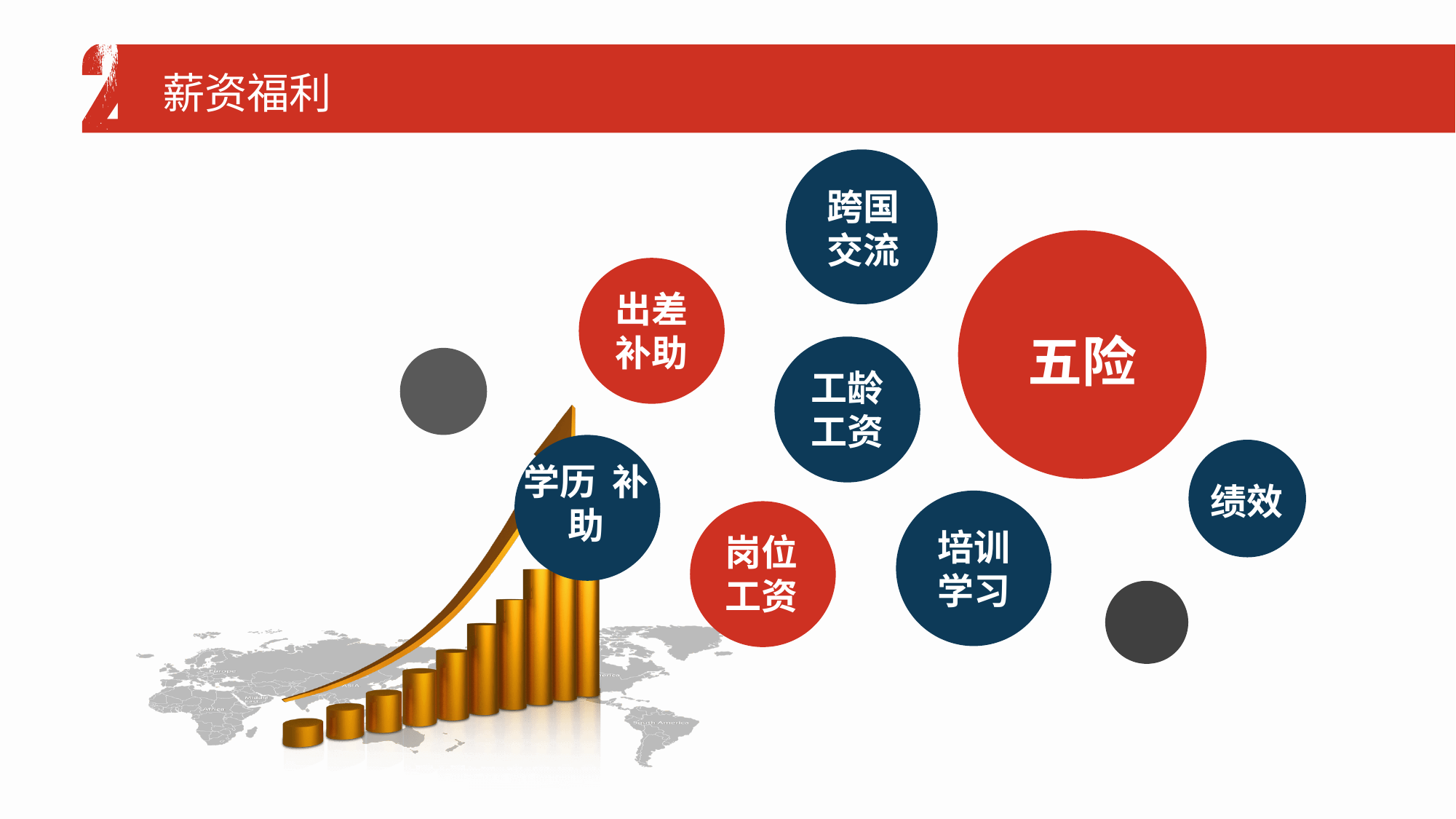

薪资福利

跨国交流

五险

出差
补助

工龄
工资

学历  补助

绩效

培训
学习

岗位
工资